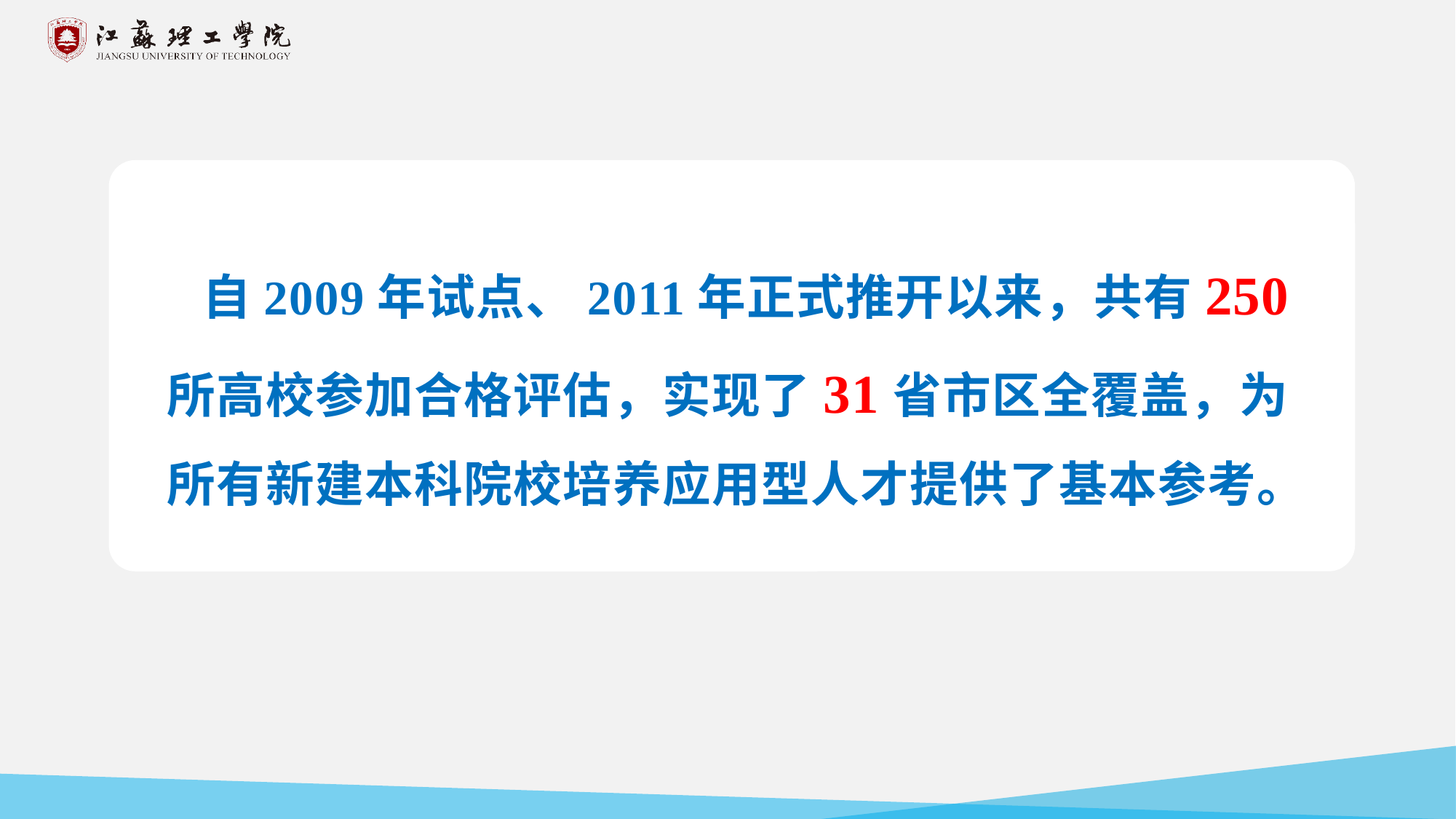

自2009年试点、2011年正式推开以来，共有250所高校参加合格评估，实现了31省市区全覆盖，为所有新建本科院校培养应用型人才提供了基本参考。